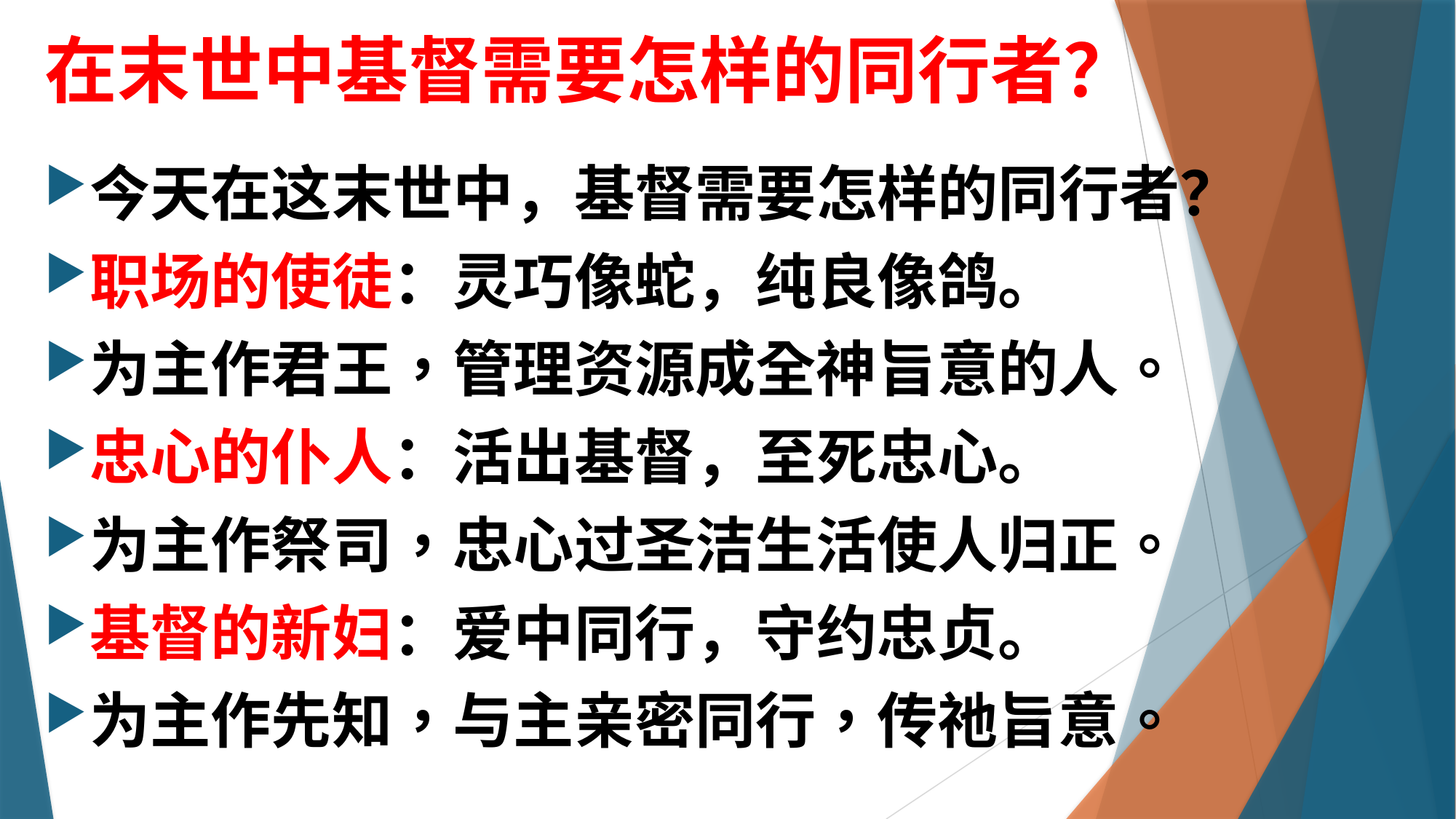

# 在末世中基督需要怎样的同行者？
今天在这末世中，基督需要怎样的同行者？
职场的使徒：灵巧像蛇，纯良像鸽。
为主作君王，管理资源成全神旨意的人。
忠心的仆人：活出基督，至死忠心。
为主作祭司，忠心过圣洁生活使人归正。
基督的新妇：爱中同行，守约忠贞。
为主作先知，与主亲密同行，传祂旨意。